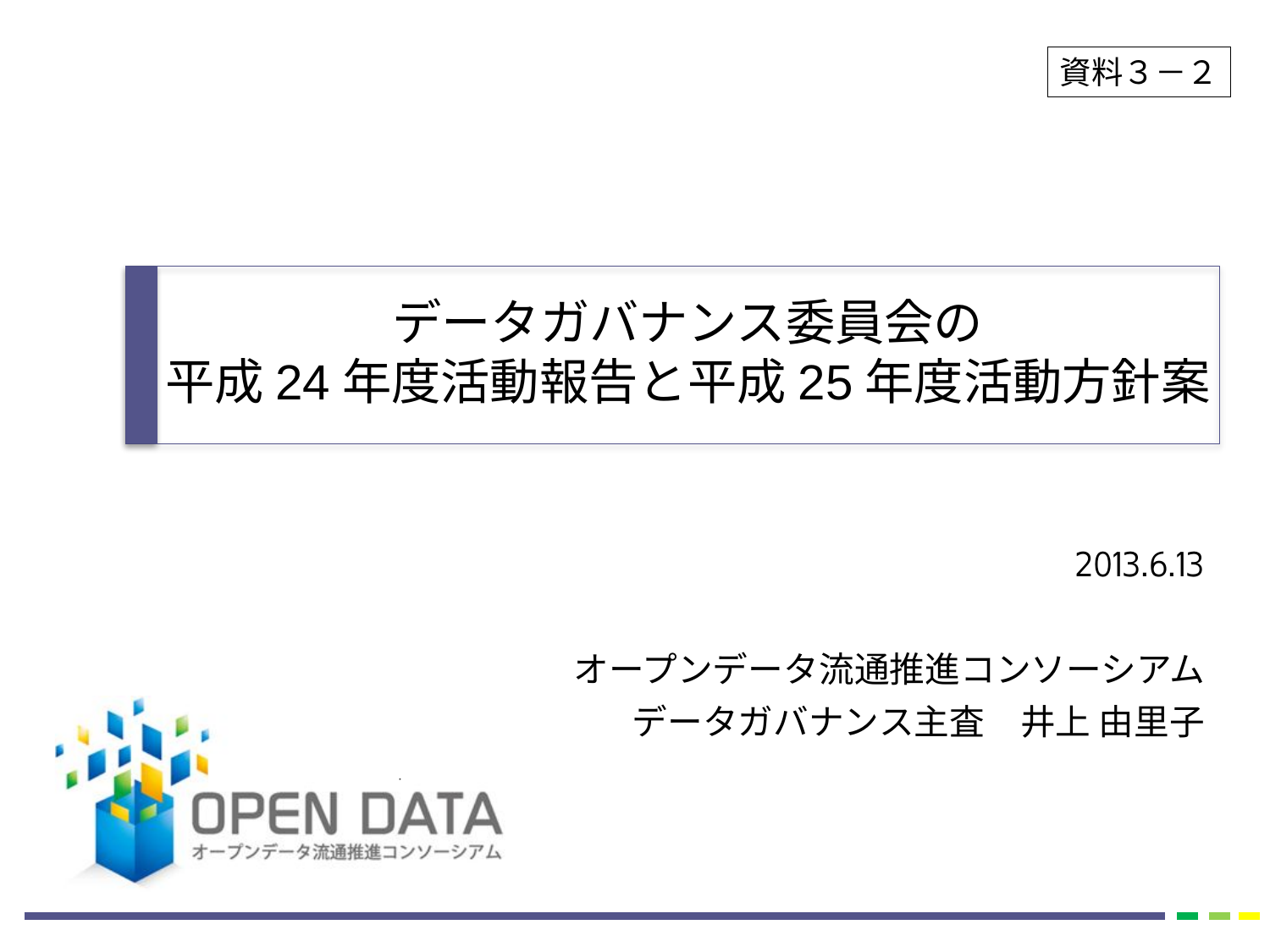

資料３－２
データガバナンス委員会の
平成24年度活動報告と平成25年度活動方針案
2013.6.13

オープンデータ流通推進コンソーシアム
データガバナンス主査　井上 由里子